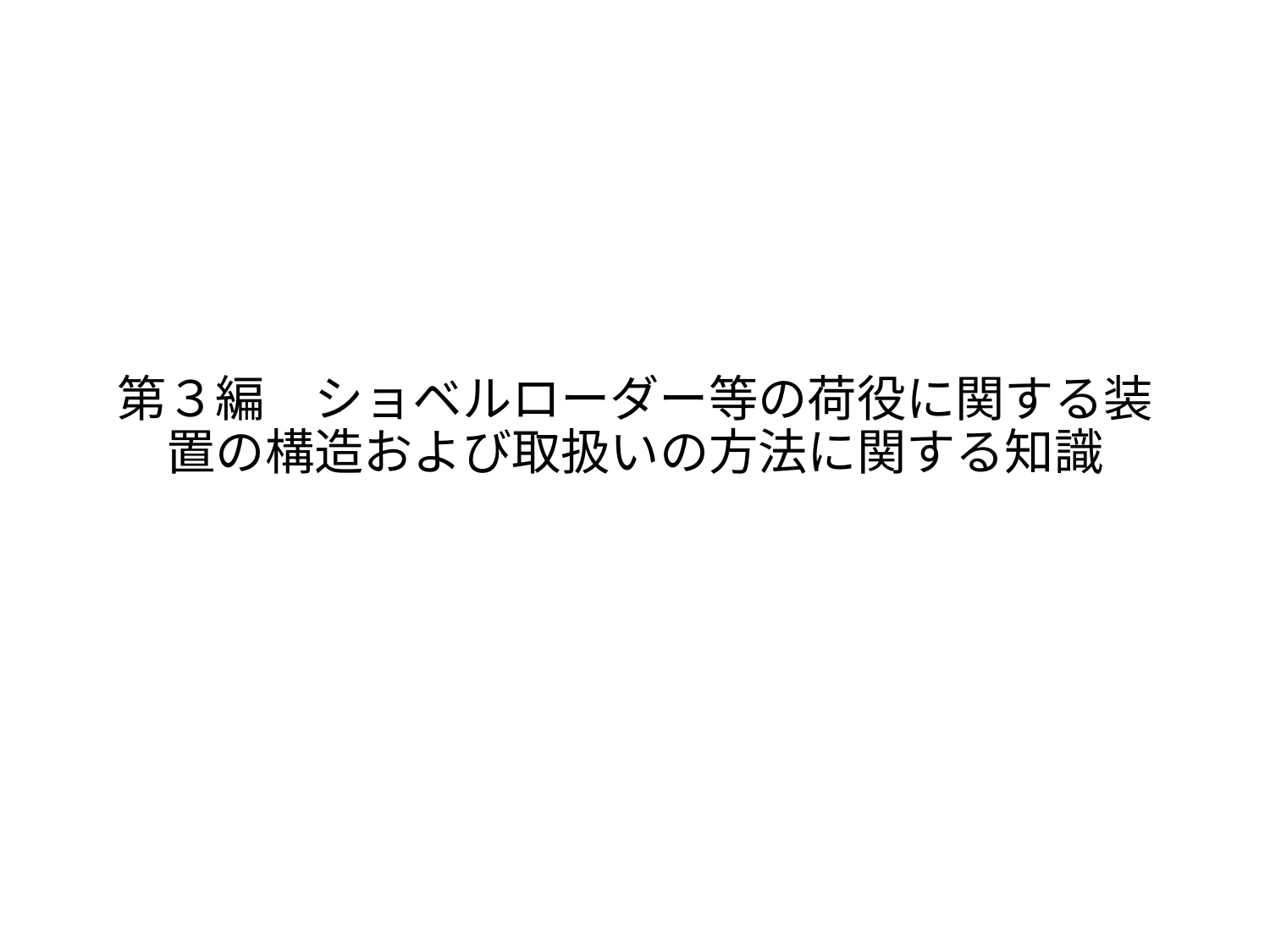

# 第３編　ショベルローダー等の荷役に関する装置の構造および取扱いの方法に関する知識